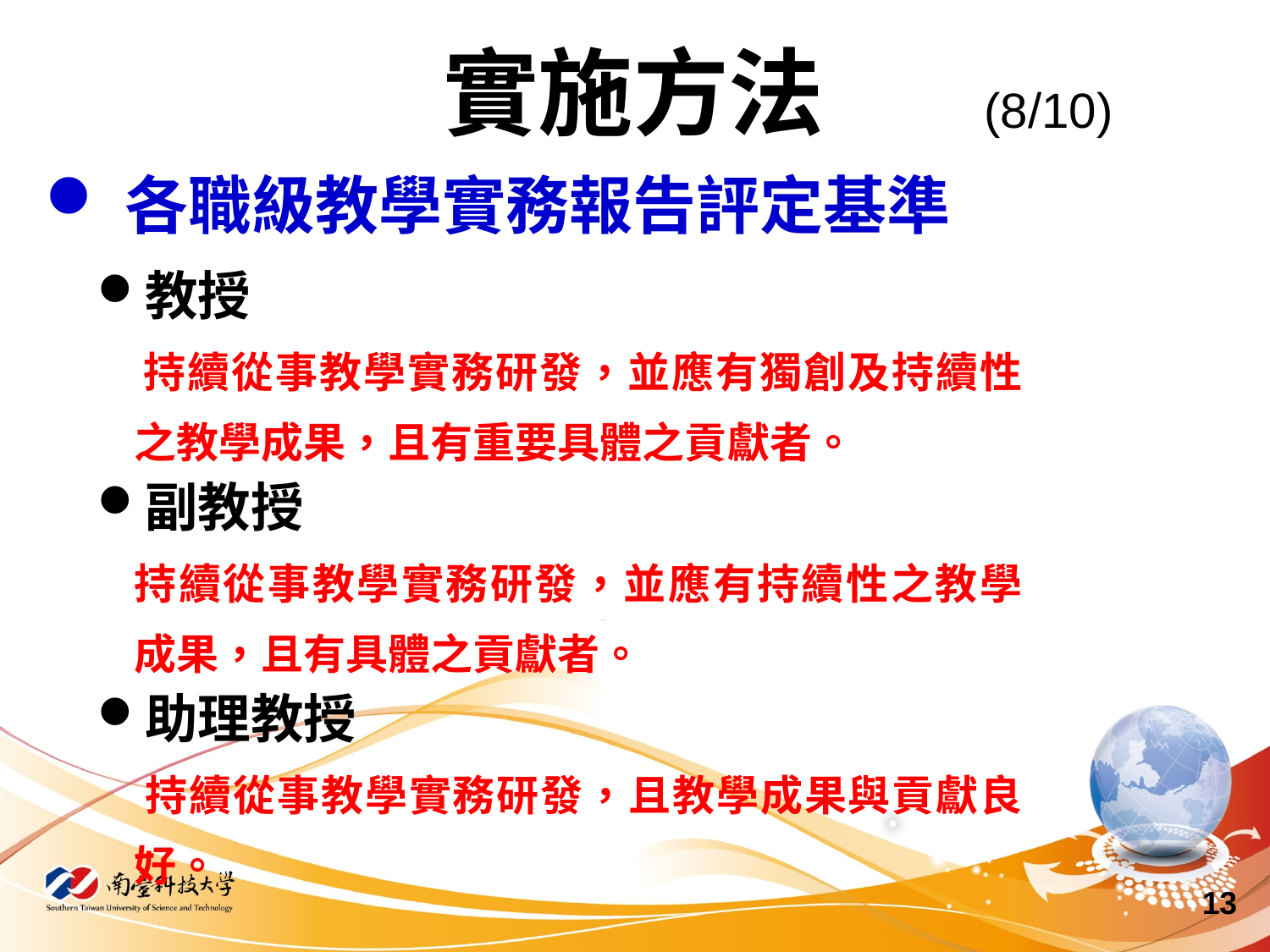

實施方法     (8/10)
各職級教學實務報告評定基準
教授
 持續從事教學實務研發，並應有獨創及持續性之教學成果，且有重要具體之貢獻者。
副教授
持續從事教學實務研發，並應有持續性之教學成果，且有具體之貢獻者。
助理教授
 持續從事教學實務研發，且教學成果與貢獻良好。
13